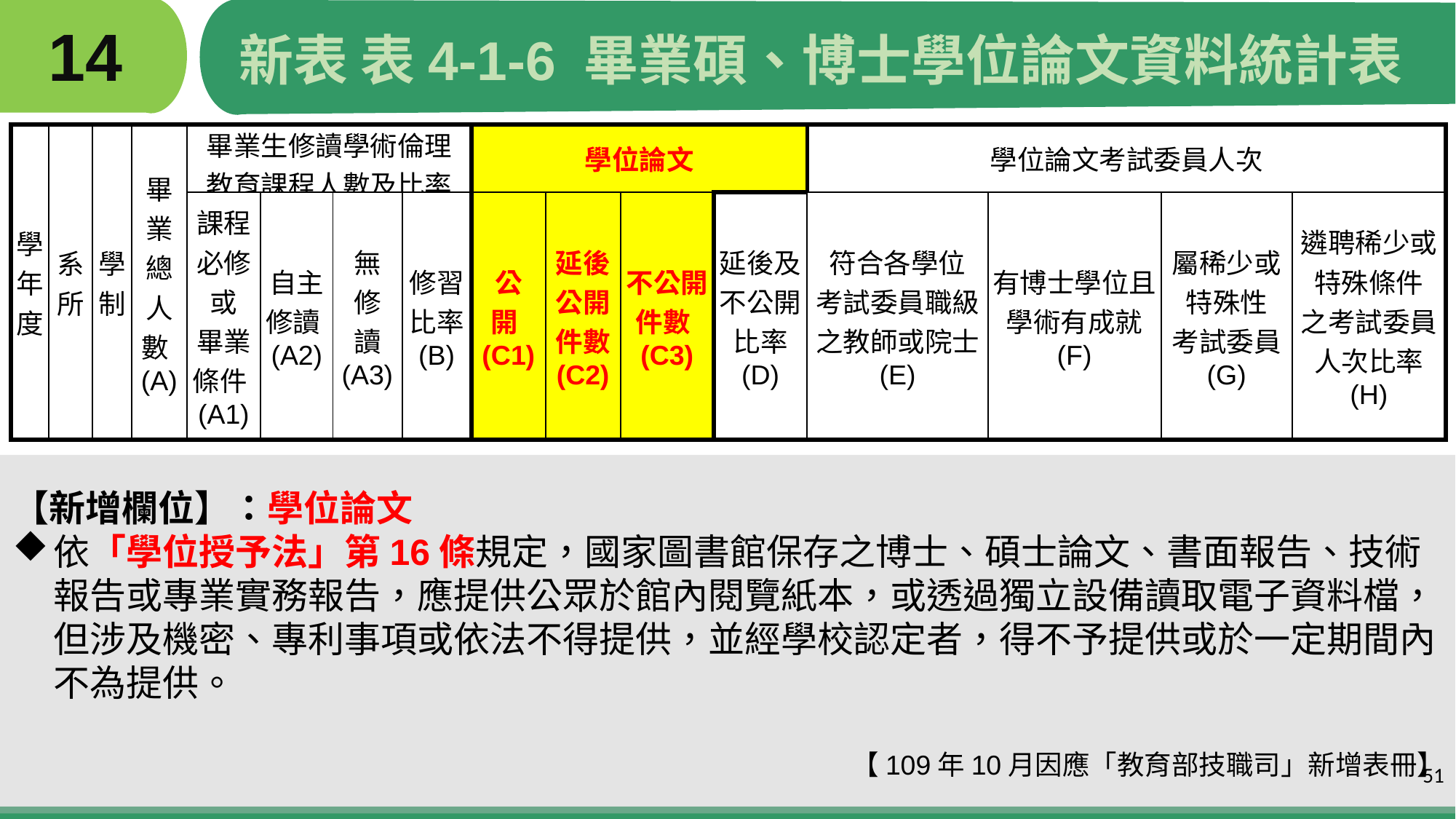

# 14
新表 表4-1-6 畢業碩、博士學位論文資料統計表
| 學年度 | 系所 | 學制 | 畢業總人數(A) | 畢業生修讀學術倫理 教育課程人數及比率 |  |  |  | 學位論文 |  |  |  | 學位論文考試委員人次 |  |  |  |
| --- | --- | --- | --- | --- | --- | --- | --- | --- | --- | --- | --- | --- | --- | --- | --- |
|  |  |  |  | 課程必修或 畢業條件(A1) | 自主修讀(A2) | 無 修 讀 (A3) | 修習比率 (B) | 公 開(C1) | 延後 公開 件數 (C2) | 不公開 件數(C3) | 延後及 不公開比率 (D) | 符合各學位 考試委員職級 之教師或院士 (E) | 有博士學位且學術有成就 (F) | 屬稀少或 特殊性 考試委員 (G) | 遴聘稀少或 特殊條件 之考試委員 人次比率 (H) |
【新增欄位】：學位論文
依「學位授予法」第16條規定，國家圖書館保存之博士、碩士論文、書面報告、技術報告或專業實務報告，應提供公眾於館內閱覽紙本，或透過獨立設備讀取電子資料檔，但涉及機密、專利事項或依法不得提供，並經學校認定者，得不予提供或於一定期間內不為提供。

【109年10月因應「教育部技職司」新增表冊】

51